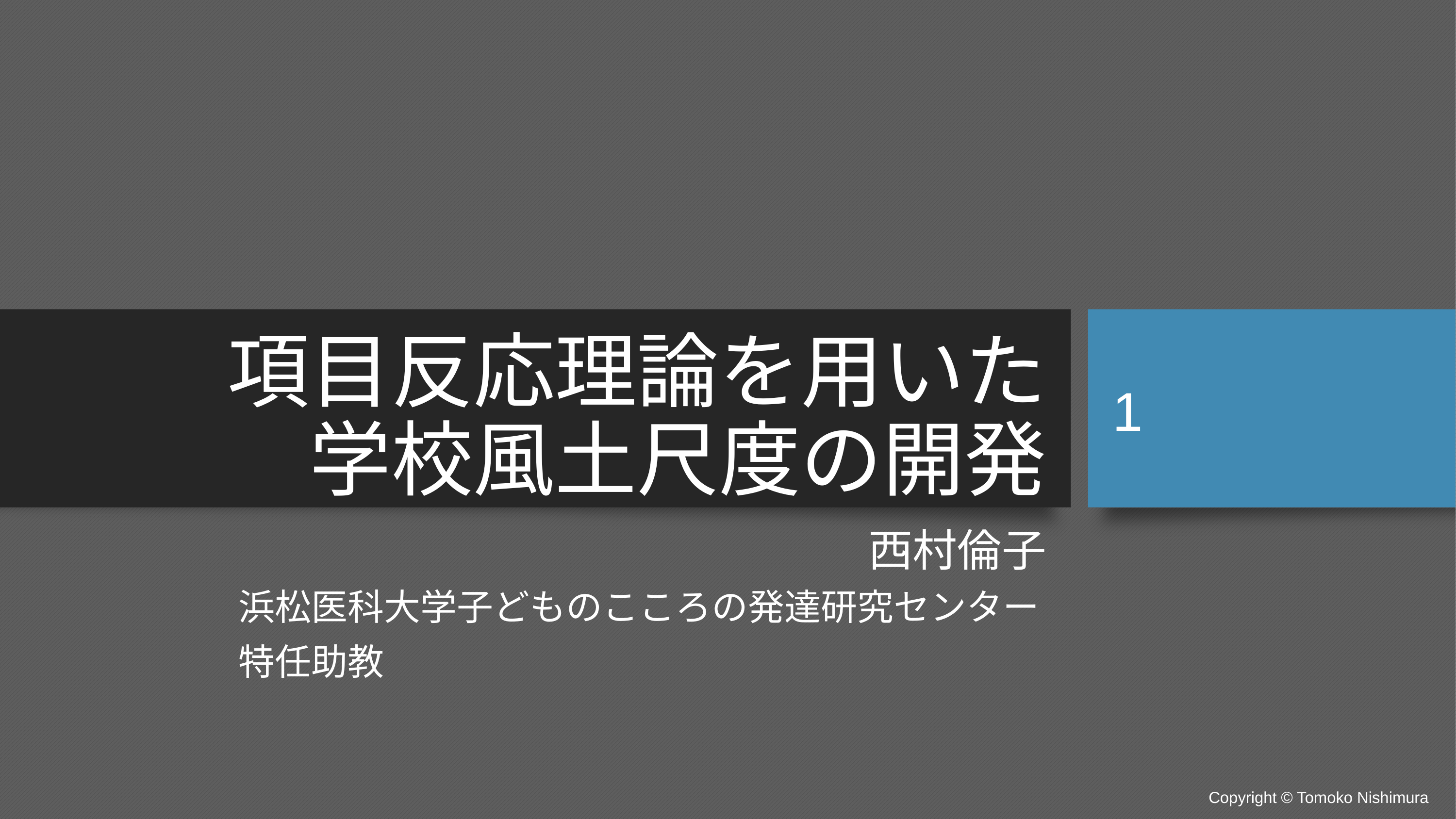

1
# 項目反応理論を用いた 学校風土尺度の開発
西村倫子

浜松医科大学子どものこころの発達研究センター
特任助教
Copyright © Tomoko Nishimura